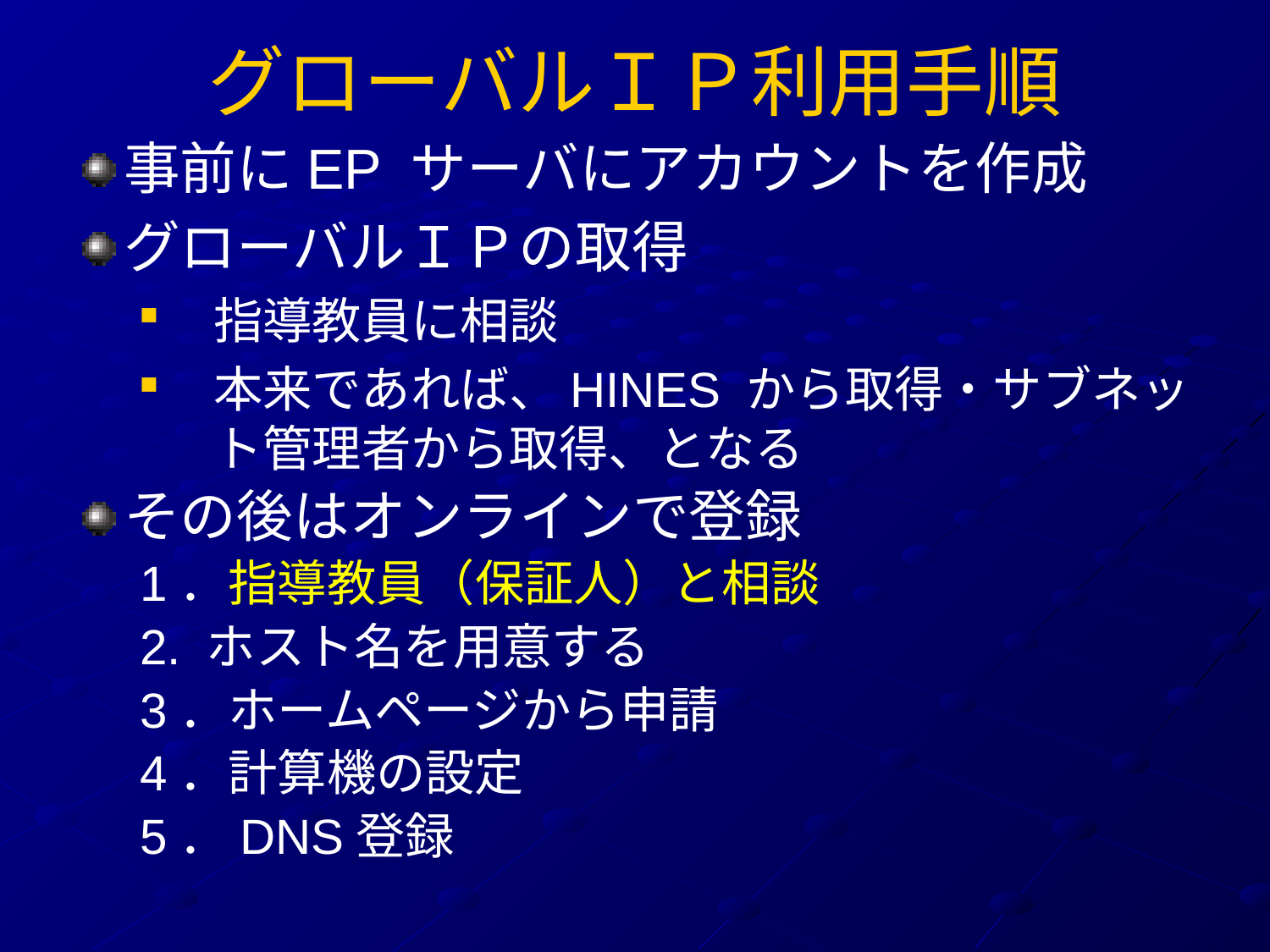

# グローバルＩＰ利用手順
事前にEP サーバにアカウントを作成
グローバルＩＰの取得
指導教員に相談
本来であれば、HINES から取得・サブネット管理者から取得、となる
その後はオンラインで登録
1．指導教員（保証人）と相談
2. ホスト名を用意する
3．ホームページから申請
4．計算機の設定
5．DNS登録